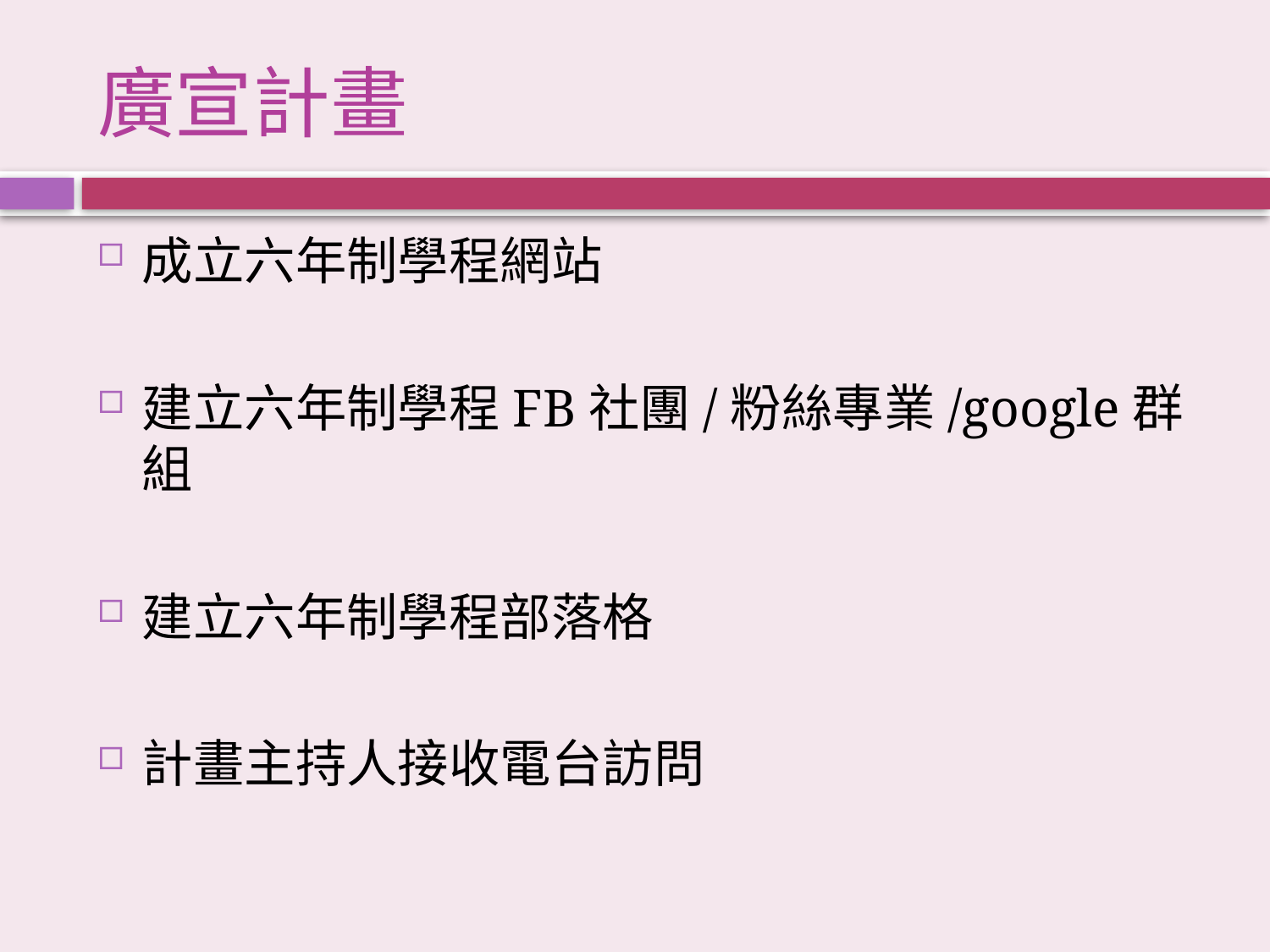

# 廣宣計畫
成立六年制學程網站

建立六年制學程FB社團/粉絲專業/google群組

建立六年制學程部落格

計畫主持人接收電台訪問